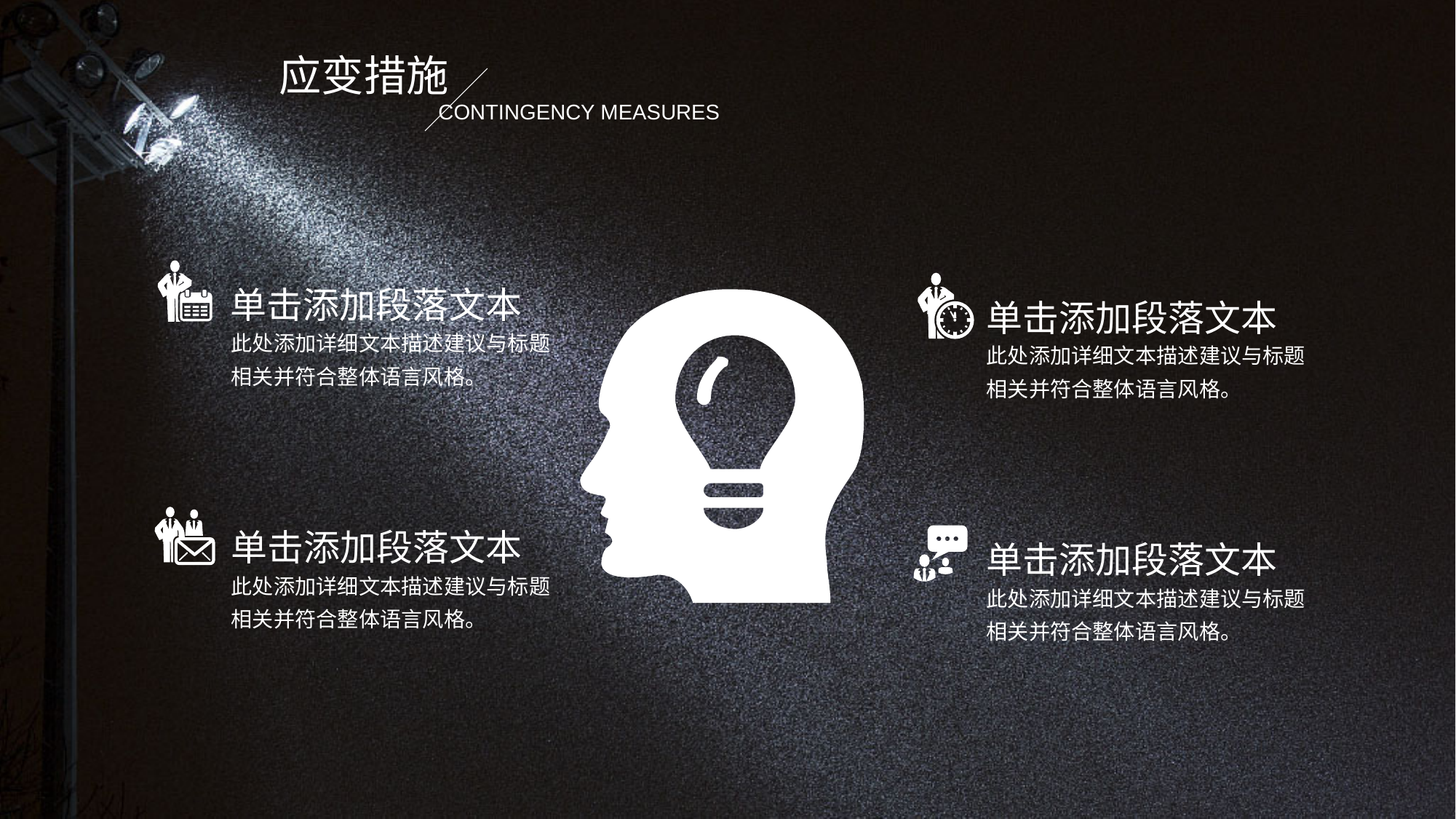

应变措施
CONTINGENCY MEASURES

单击添加段落文本
此处添加详细文本描述建议与标题相关并符合整体语言风格。

单击添加段落文本
此处添加详细文本描述建议与标题相关并符合整体语言风格。

单击添加段落文本
此处添加详细文本描述建议与标题相关并符合整体语言风格。

单击添加段落文本
此处添加详细文本描述建议与标题相关并符合整体语言风格。